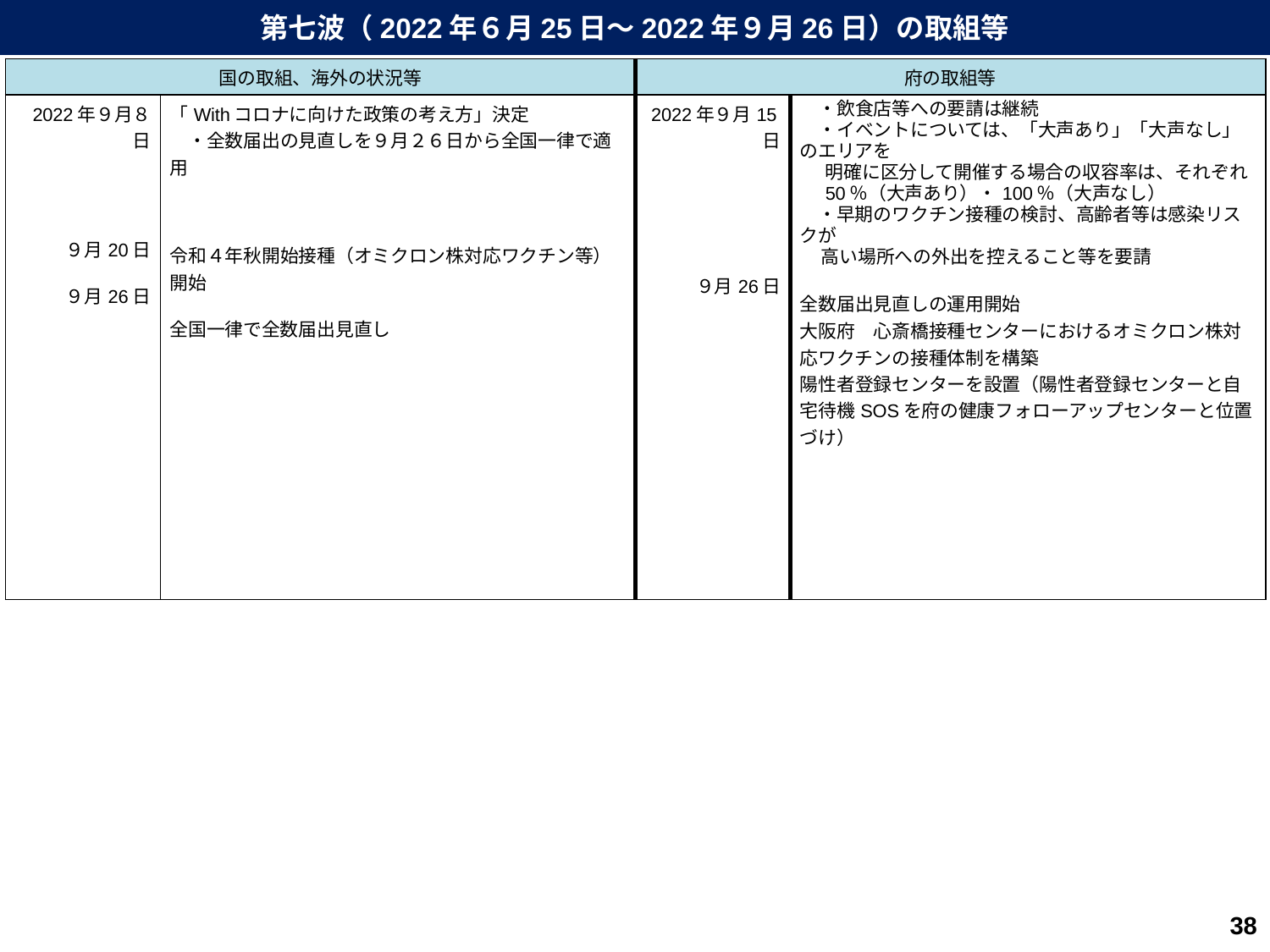

第七波（2022年６月25日～2022年９月26日）の取組等
| 国の取組、海外の状況等 |  | 府の取組等 |  |
| --- | --- | --- | --- |
| 2022年９月８日 ９月20日 ９月26日 | 「Withコロナに向けた政策の考え方」決定 　・全数届出の見直しを９月２６日から全国一律で適用 令和４年秋開始接種（オミクロン株対応ワクチン等）開始 全国一律で全数届出見直し | 2022年９月15日 ９月26日 | ・飲食店等への要請は継続 　・イベントについては、「大声あり」「大声なし」のエリアを 明確に区分して開催する場合の収容率は、それぞれ 50％（大声あり）・100％（大声なし） 　・早期のワクチン接種の検討、高齢者等は感染リスクが 高い場所への外出を控えること等を要請 全数届出見直しの運用開始 大阪府　心斎橋接種センターにおけるオミクロン株対応ワクチンの接種体制を構築 陽性者登録センターを設置（陽性者登録センターと自宅待機SOSを府の健康フォローアップセンターと位置づけ） |
38